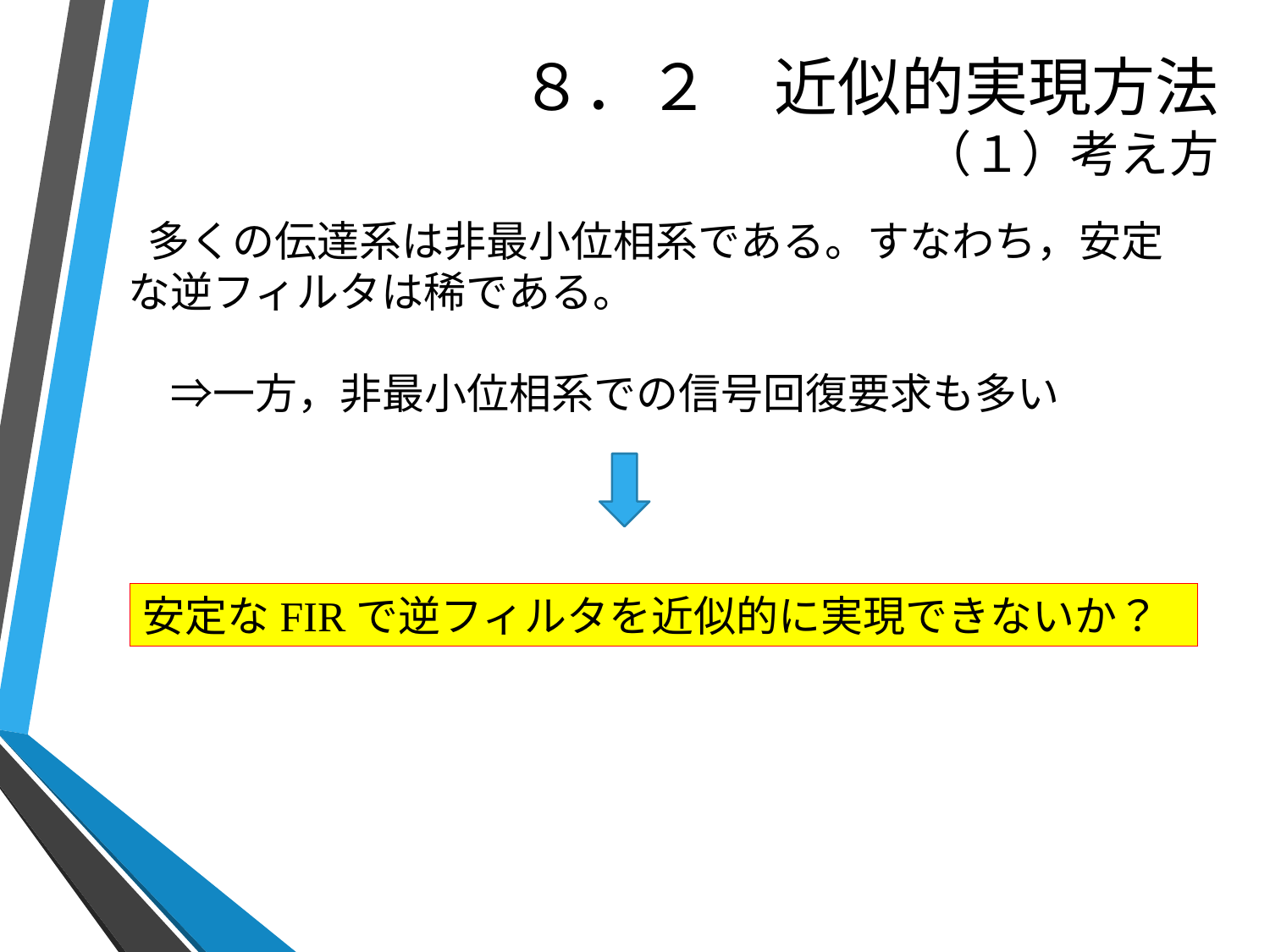

# ８．２　近似的実現方法 （１）考え方
 多くの伝達系は非最小位相系である。すなわち，安定な逆フィルタは稀である。

　⇒一方，非最小位相系での信号回復要求も多い

安定なFIRで逆フィルタを近似的に実現できないか？